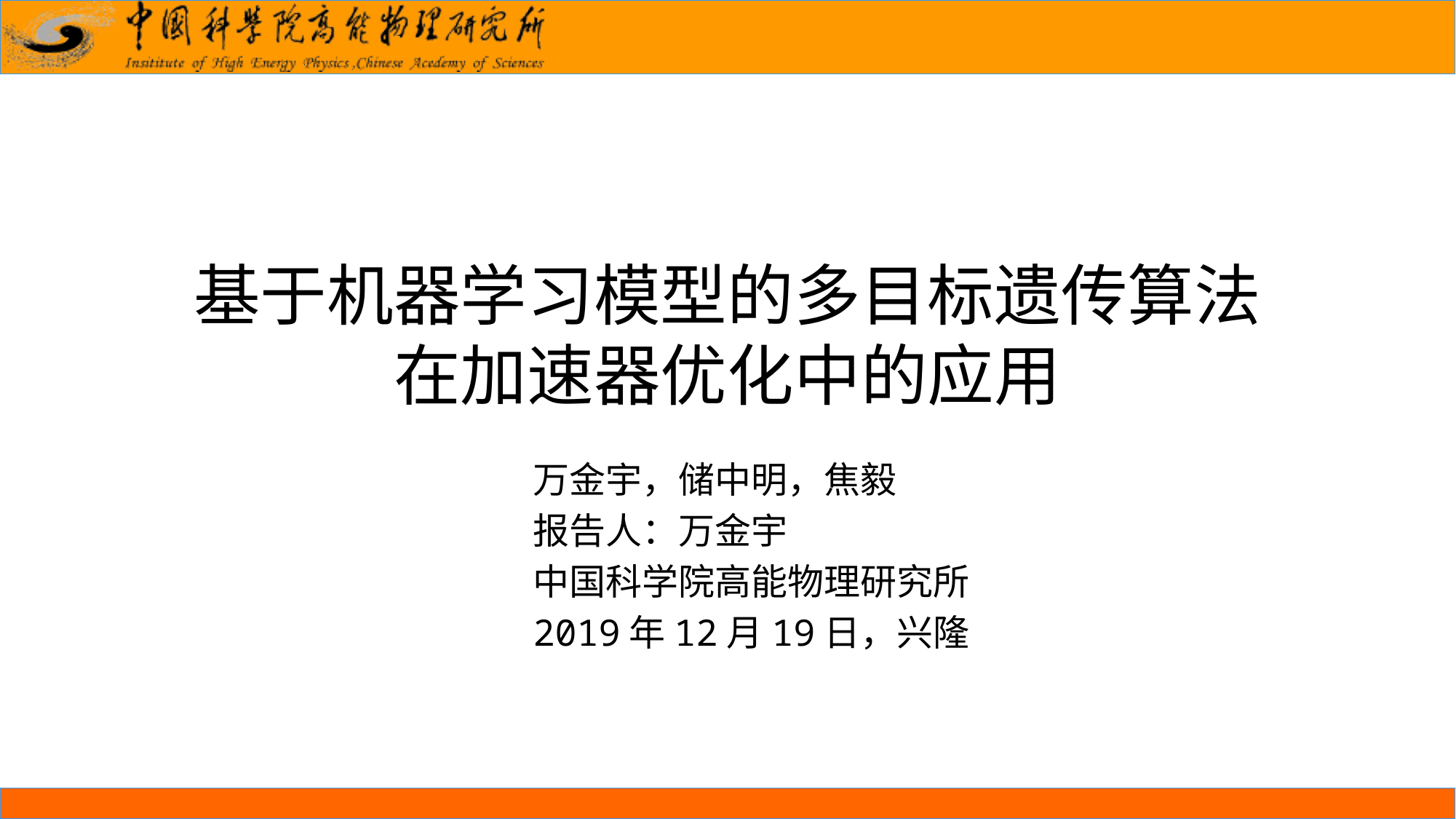

# 基于机器学习模型的多目标遗传算法在加速器优化中的应用
万金宇，储中明，焦毅
报告人：万金宇
中国科学院高能物理研究所
2019年12月19日，兴隆